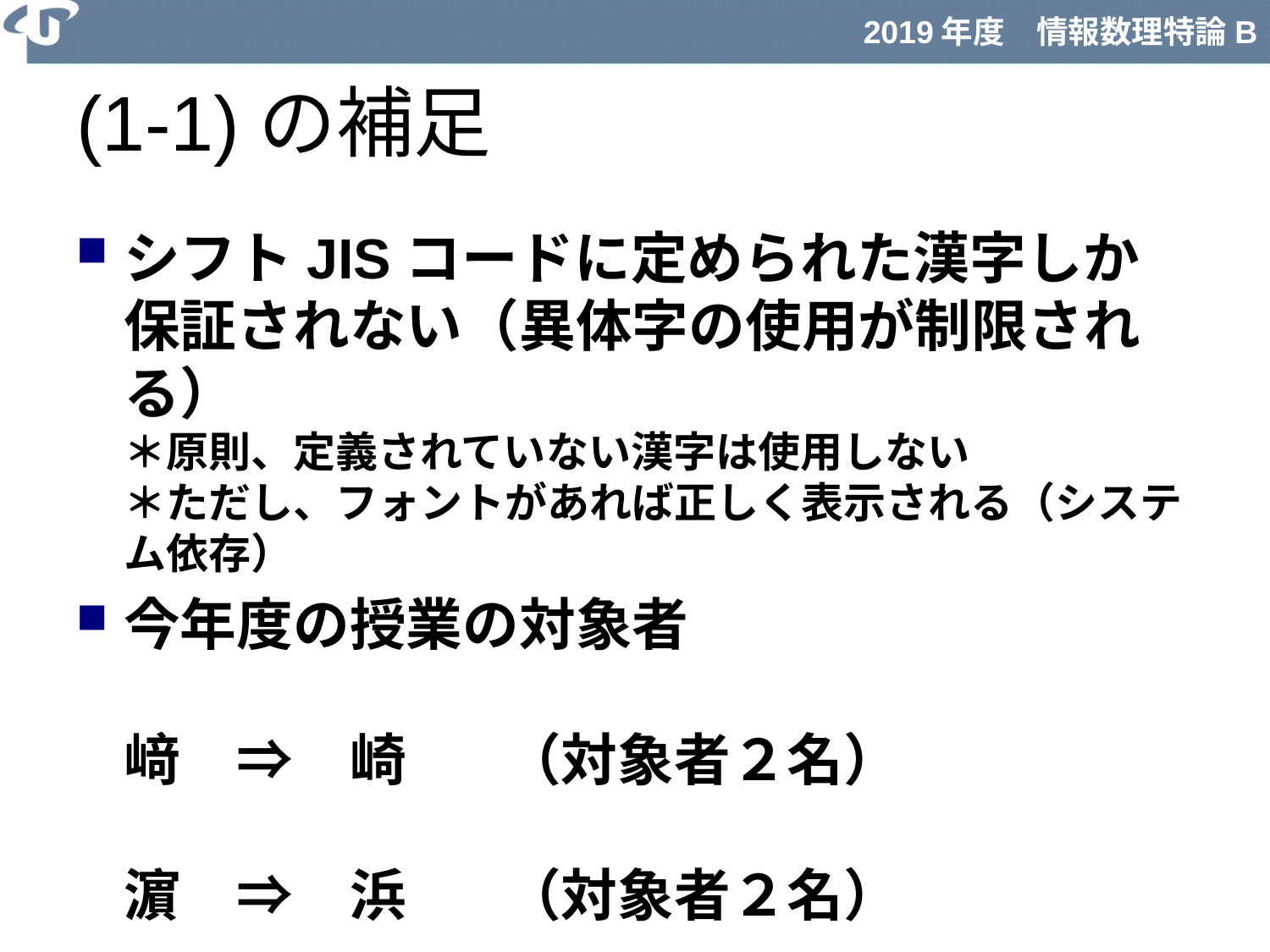

# (1-1)の補足
シフトJISコードに定められた漢字しか保証されない（異体字の使用が制限される）
＊原則、定義されていない漢字は使用しない
＊ただし、フォントがあれば正しく表示される（システム依存）
今年度の授業の対象者
﨑　⇒　崎	（対象者２名）
濵　⇒　浜	（対象者２名）